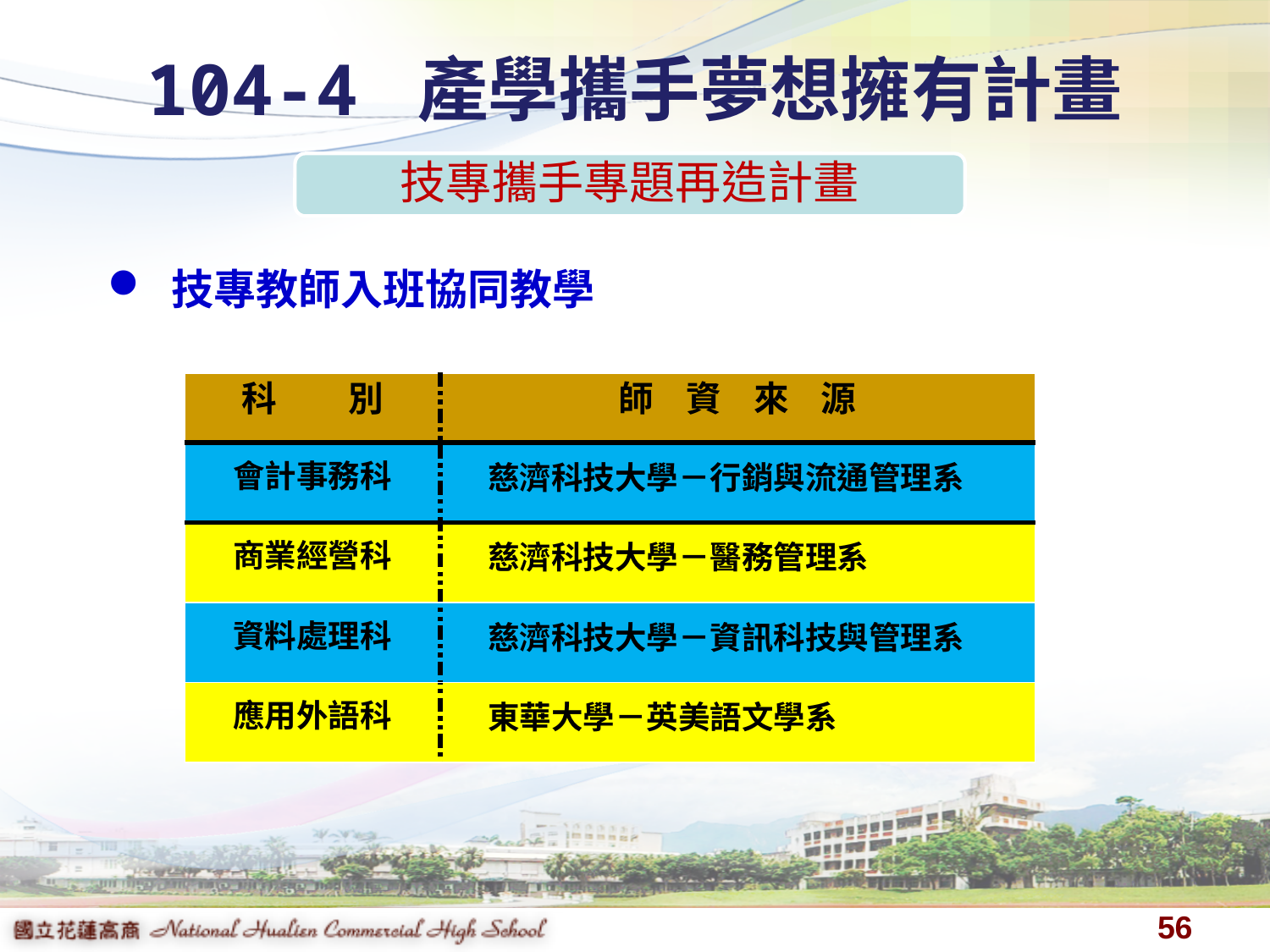

# 104-4 產學攜手夢想擁有計畫
技專攜手專題再造計畫
技專教師入班協同教學

| 科　　別 | 師 資 來 源 |
| --- | --- |
| 會計事務科 | 慈濟科技大學－行銷與流通管理系 |
| 商業經營科 | 慈濟科技大學－醫務管理系 |
| 資料處理科 | 慈濟科技大學－資訊科技與管理系 |
| 應用外語科 | 東華大學－英美語文學系 |